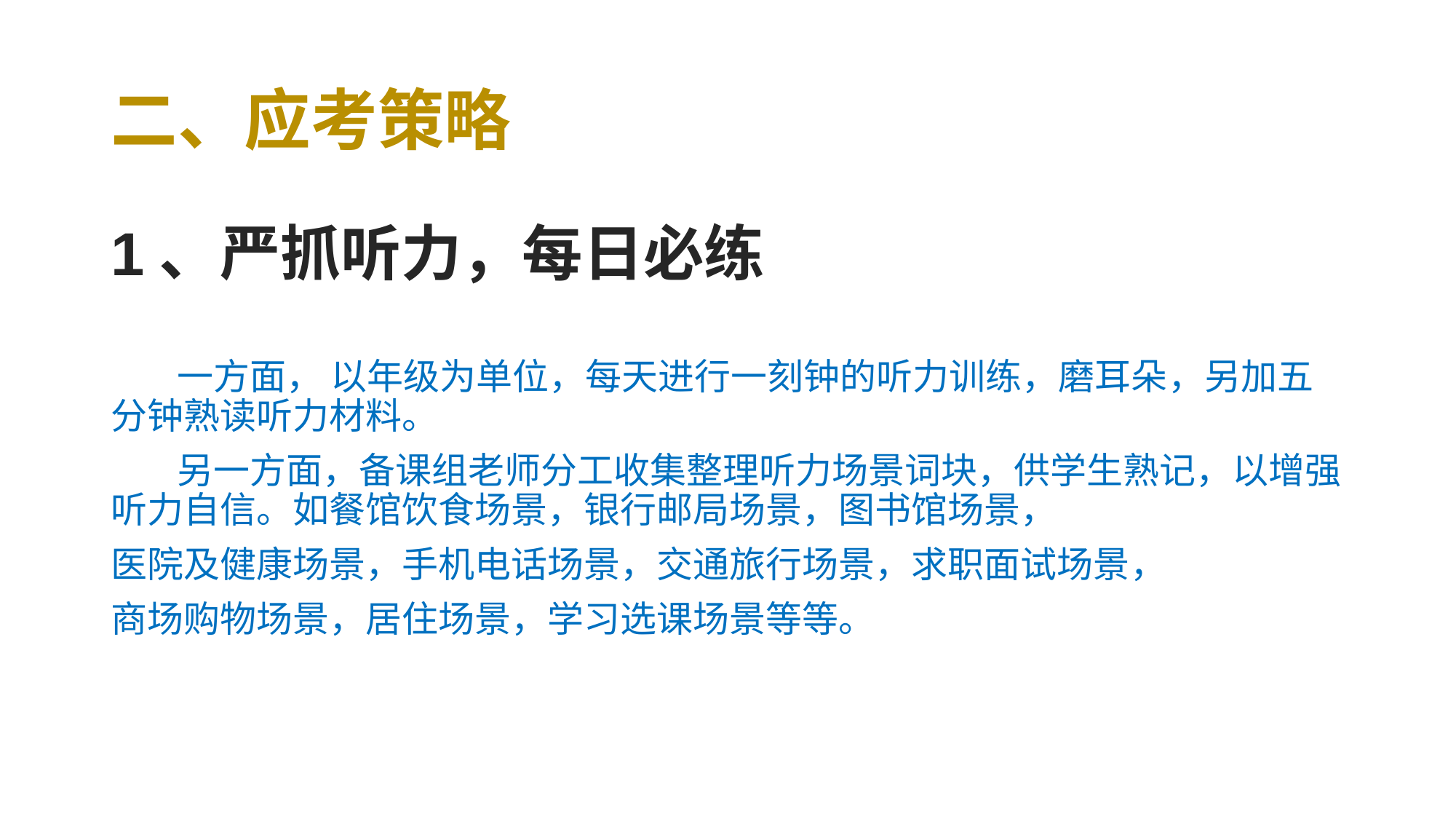

# 二、应考策略
1、严抓听力，每日必练

       一方面， 以年级为单位，每天进行一刻钟的听力训练，磨耳朵，另加五分钟熟读听力材料。
       另一方面，备课组老师分工收集整理听力场景词块，供学生熟记，以增强听力自信。如餐馆饮食场景，银行邮局场景，图书馆场景，
医院及健康场景，手机电话场景，交通旅行场景，求职面试场景，
商场购物场景，居住场景，学习选课场景等等。